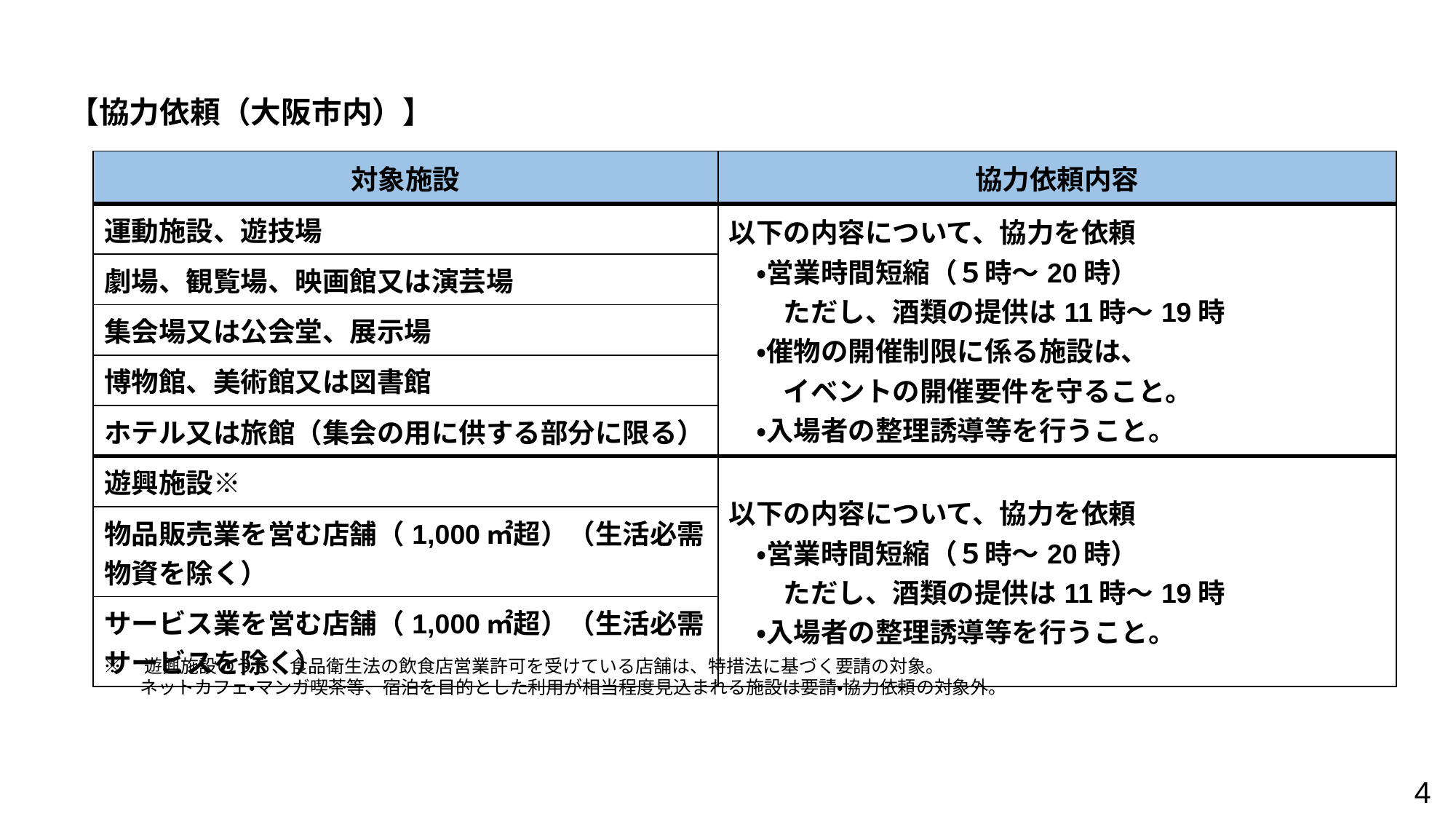

【協力依頼（大阪市内）】
| 対象施設 | 協力依頼内容 |
| --- | --- |
| 運動施設、遊技場 | 以下の内容について、協力を依頼 　・営業時間短縮（５時～20時） 　　ただし、酒類の提供は11時～19時 　・催物の開催制限に係る施設は、 　　イベントの開催要件を守ること。 　・入場者の整理誘導等を行うこと。 |
| 劇場、観覧場、映画館又は演芸場 |  |
| 集会場又は公会堂、展示場 |  |
| 博物館、美術館又は図書館 |  |
| ホテル又は旅館（集会の用に供する部分に限る） |  |
| 遊興施設※ | 以下の内容について、協力を依頼 　・営業時間短縮（５時～20時） 　　ただし、酒類の提供は11時～19時 　・入場者の整理誘導等を行うこと。 |
| 物品販売業を営む店舗（1,000㎡超）（生活必需物資を除く） |  |
| サービス業を営む店舗（1,000㎡超）（生活必需サービスを除く） |  |
※　遊興施設のうち、食品衛生法の飲食店営業許可を受けている店舗は、特措法に基づく要請の対象。
　　ネットカフェ・マンガ喫茶等、宿泊を目的とした利用が相当程度見込まれる施設は要請・協力依頼の対象外。
4